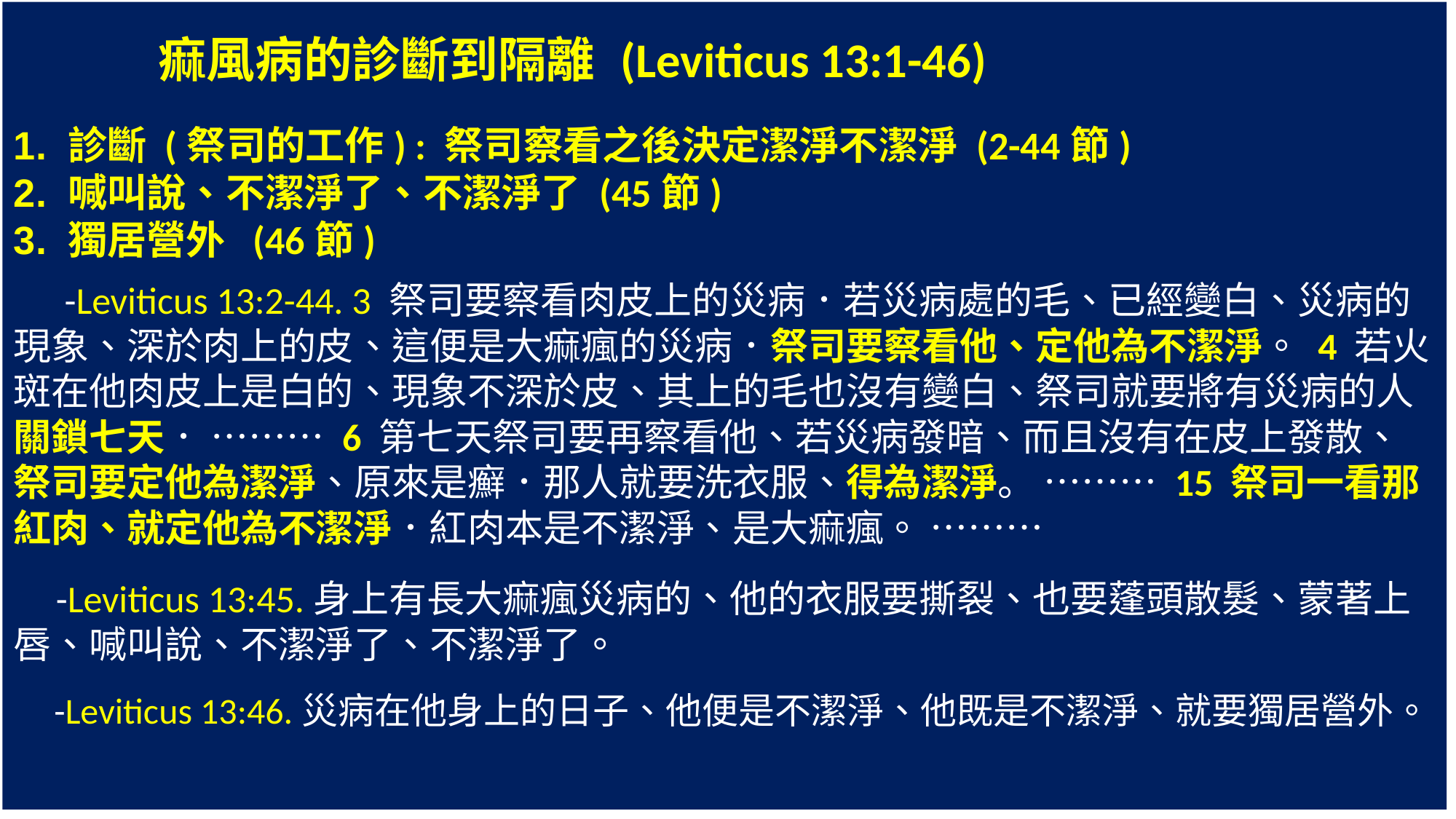

痲風病的診斷到隔離 (Leviticus 13:1-46)

診斷 (祭司的工作) : 祭司察看之後決定潔淨不潔淨 (2-44節)
喊叫說、不潔淨了、不潔淨了 (45節)
獨居營外  (46節)

      -Leviticus 13:2-44. 3 祭司要察看肉皮上的災病．若災病處的毛、已經變白、災病的現象、深於肉上的皮、這便是大痲瘋的災病．祭司要察看他、定他為不潔淨。 4 若火斑在他肉皮上是白的、現象不深於皮、其上的毛也沒有變白、祭司就要將有災病的人關鎖七天． ……… 6 第七天祭司要再察看他、若災病發暗、而且沒有在皮上發散、祭司要定他為潔淨、原來是癬．那人就要洗衣服、得為潔淨。 ……… 15 祭司一看那紅肉、就定他為不潔淨．紅肉本是不潔淨、是大痲瘋。 ………

     -Leviticus 13:45.身上有長大痲瘋災病的、他的衣服要撕裂、也要蓬頭散髮、蒙著上唇、喊叫說、不潔淨了、不潔淨了。

     -Leviticus 13:46.災病在他身上的日子、他便是不潔淨、他既是不潔淨、就要獨居營外。